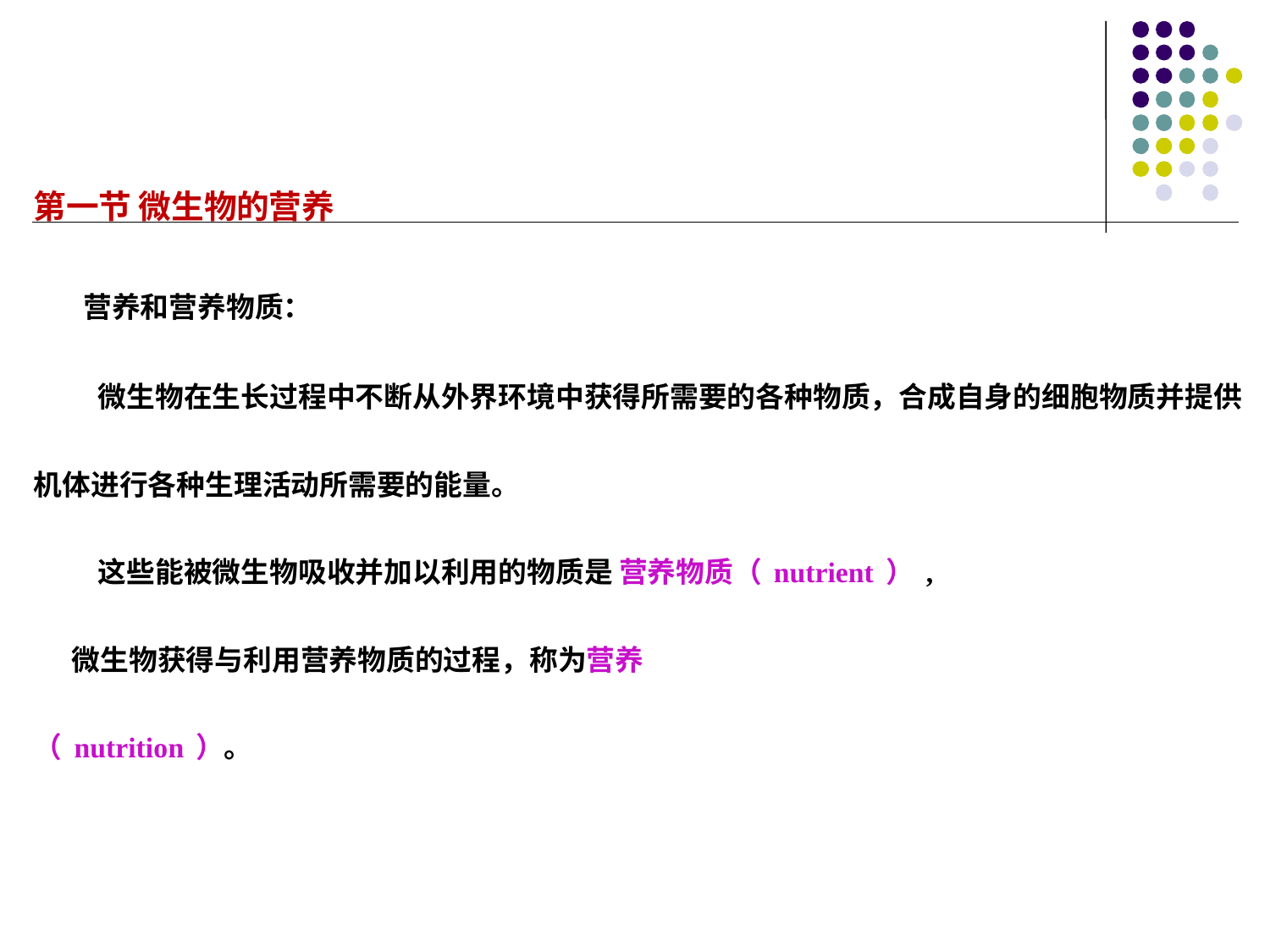

第一节 微生物的营养
      营养和营养物质：
        微生物在生长过程中不断从外界环境中获得所需要的各种物质，合成自身的细胞物质并提供机体进行各种生理活动所需要的能量。
        这些能被微生物吸收并加以利用的物质是 营养物质（nutrient）,
    微生物获得与利用营养物质的过程，称为营养
（nutrition）。